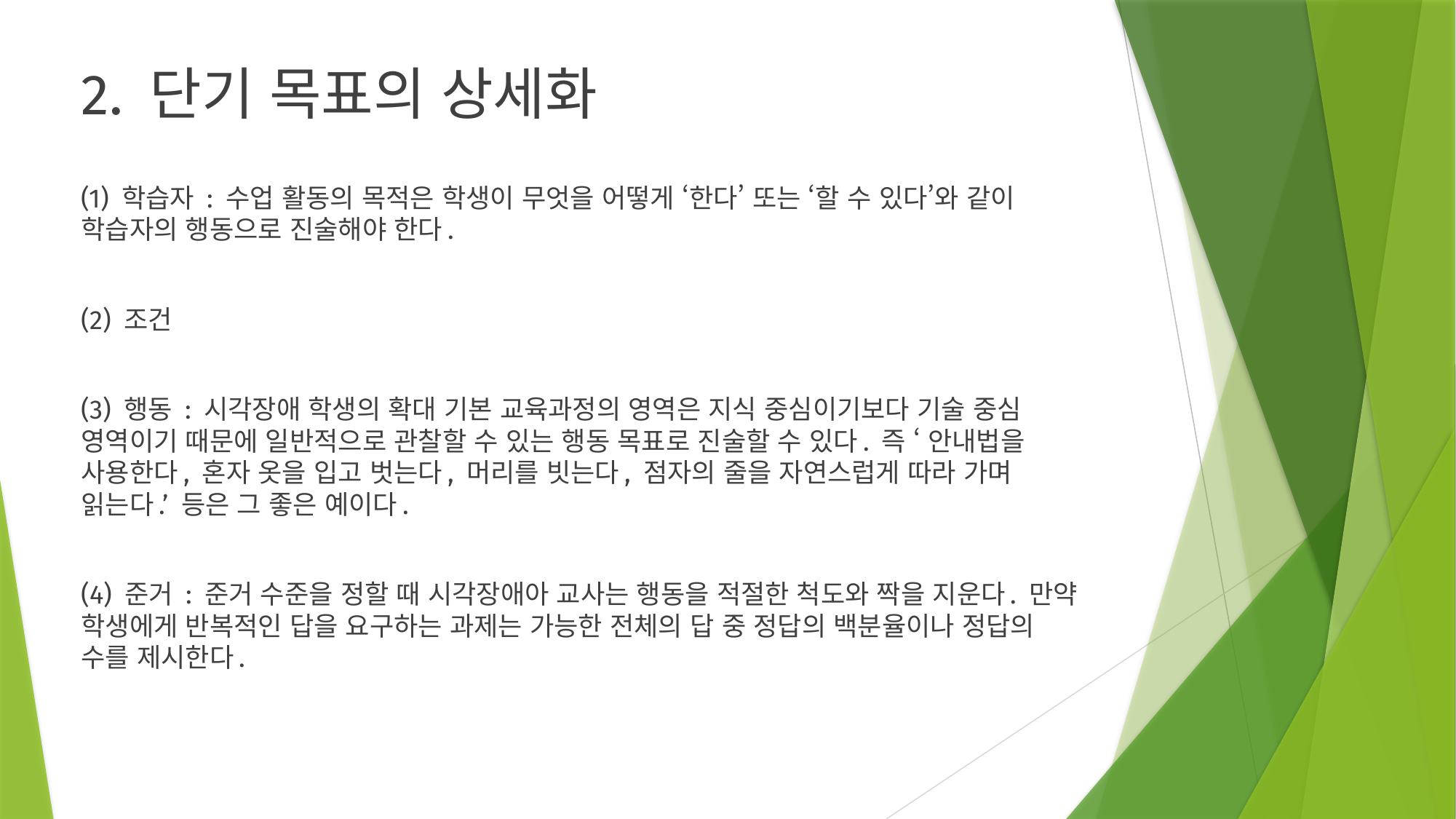

2. 단기 목표의 상세화

(1) 학습자 : 수업 활동의 목적은 학생이 무엇을 어떻게 ‘한다’ 또는 ‘할 수 있다’와 같이 학습자의 행동으로 진술해야 한다.

(2) 조건

(3) 행동 : 시각장애 학생의 확대 기본 교육과정의 영역은 지식 중심이기보다 기술 중심 영역이기 때문에 일반적으로 관찰할 수 있는 행동 목표로 진술할 수 있다. 즉 ‘ 안내법을 사용한다, 혼자 옷을 입고 벗는다, 머리를 빗는다, 점자의 줄을 자연스럽게 따라 가며 읽는다.’ 등은 그 좋은 예이다.

(4) 준거 : 준거 수준을 정할 때 시각장애아 교사는 행동을 적절한 척도와 짝을 지운다. 만약 학생에게 반복적인 답을 요구하는 과제는 가능한 전체의 답 중 정답의 백분율이나 정답의 수를 제시한다.